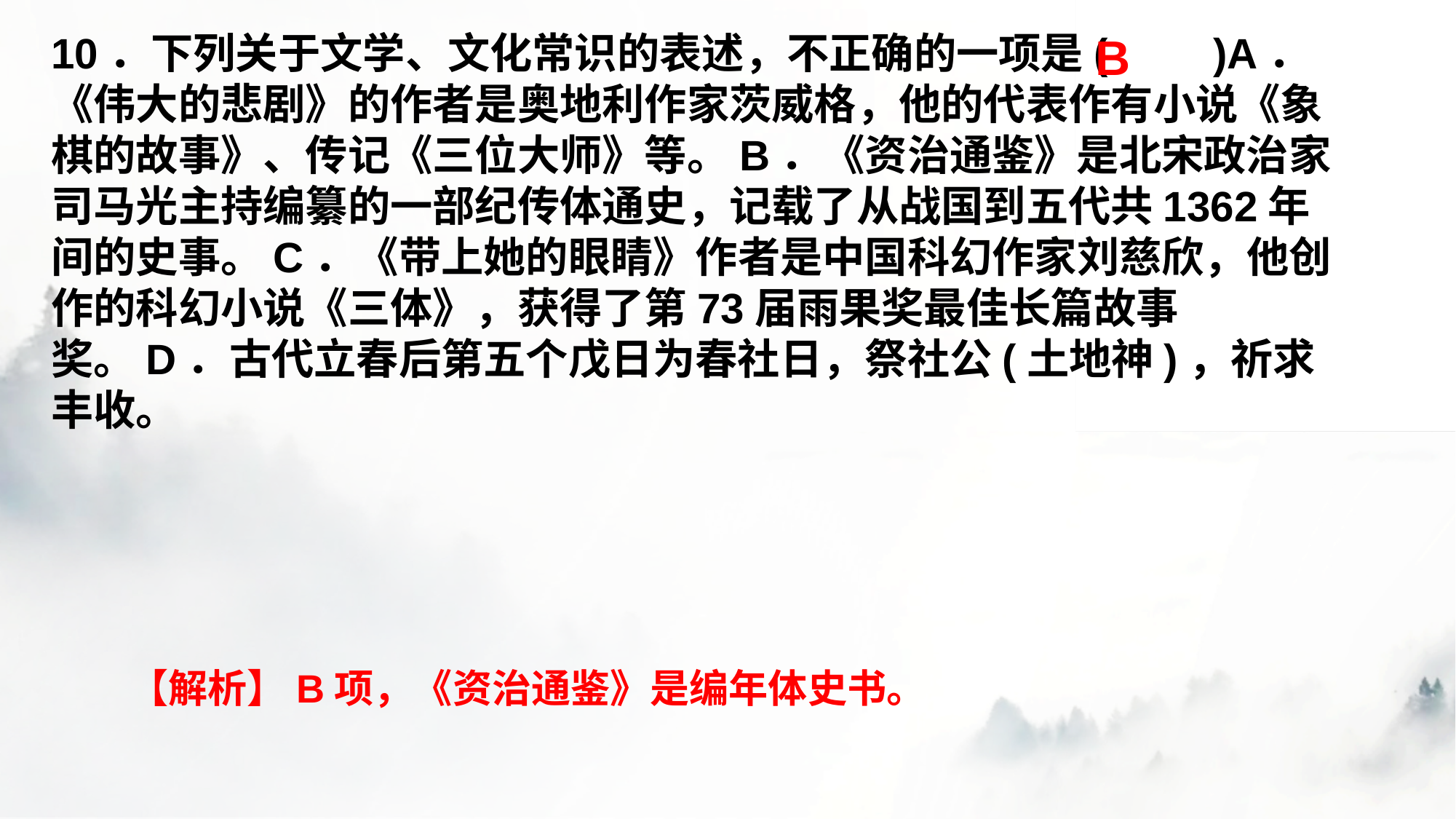

10．下列关于文学、文化常识的表述，不正确的一项是(　　)A．《伟大的悲剧》的作者是奥地利作家茨威格，他的代表作有小说《象棋的故事》、传记《三位大师》等。B．《资治通鉴》是北宋政治家司马光主持编纂的一部纪传体通史，记载了从战国到五代共1362年间的史事。C．《带上她的眼睛》作者是中国科幻作家刘慈欣，他创作的科幻小说《三体》，获得了第73届雨果奖最佳长篇故事奖。D．古代立春后第五个戊日为春社日，祭社公(土地神)，祈求丰收。

B
【解析】B项，《资治通鉴》是编年体史书。